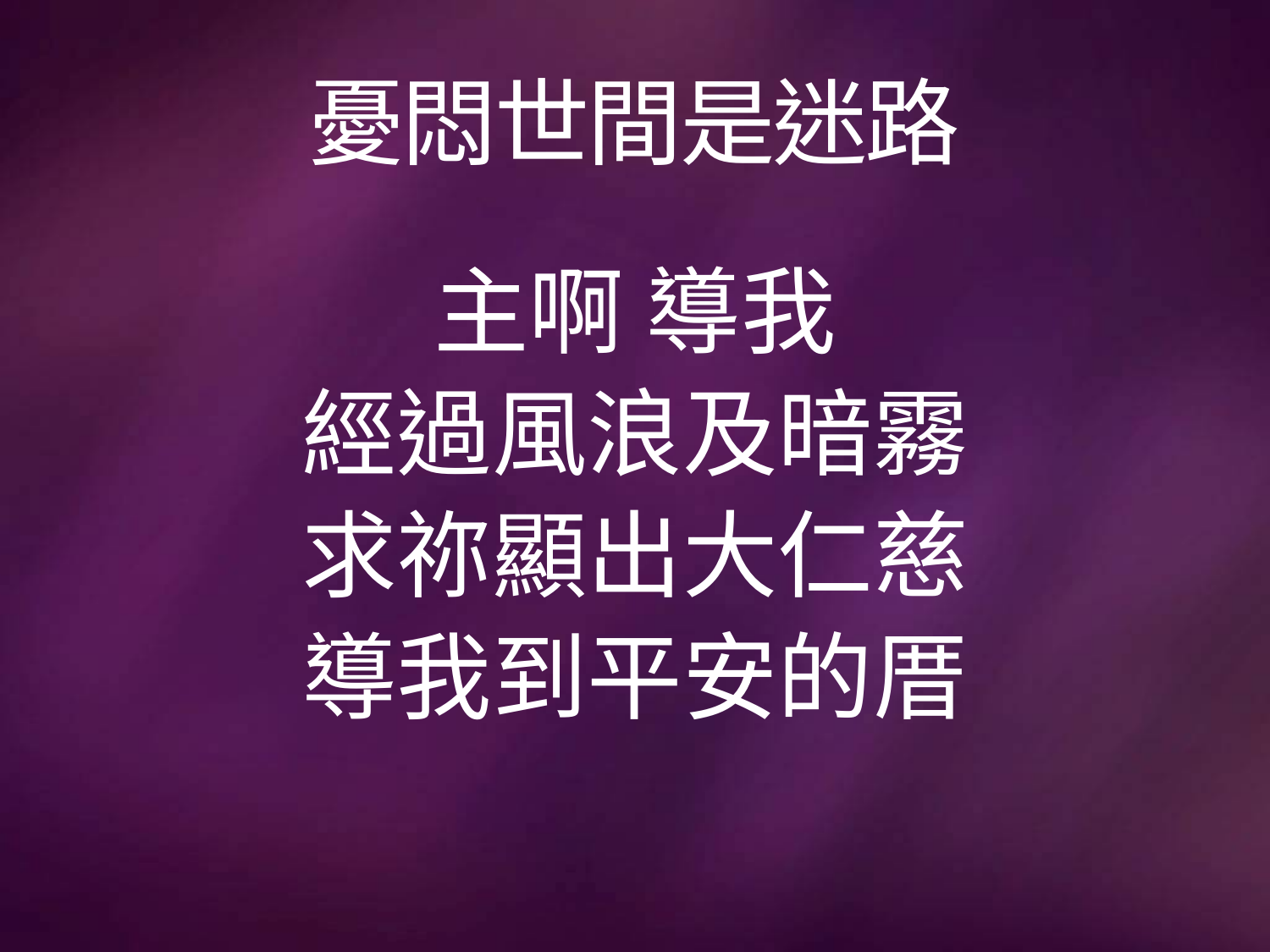

# 憂悶世間是迷路
主啊 導我
經過風浪及暗霧
求祢顯出大仁慈
導我到平安的厝